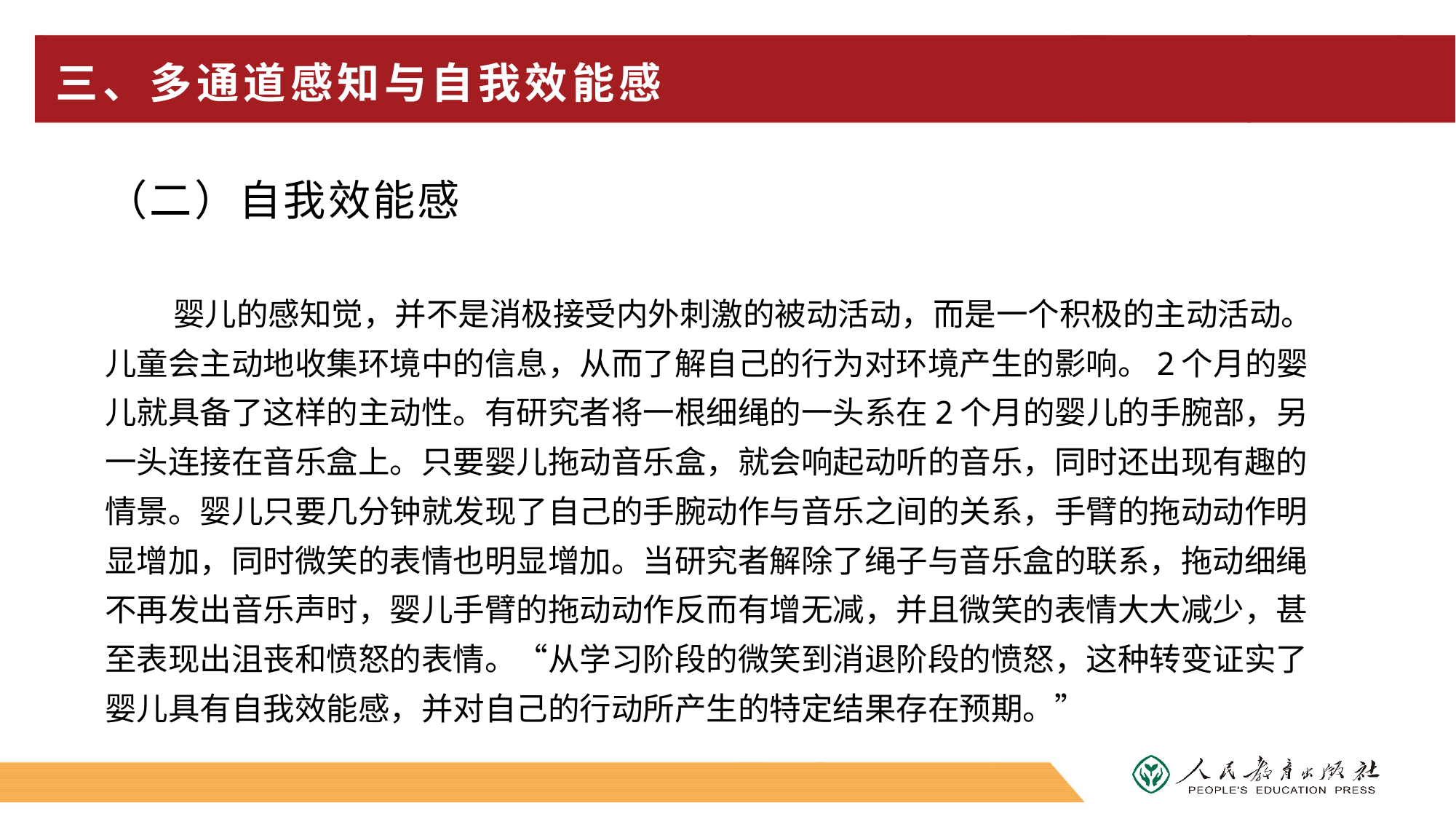

# 三、多通道感知与自我效能感
（二）自我效能感
婴儿的感知觉，并不是消极接受内外刺激的被动活动，而是一个积极的主动活动。儿童会主动地收集环境中的信息，从而了解自己的行为对环境产生的影响。2个月的婴儿就具备了这样的主动性。有研究者将一根细绳的一头系在2个月的婴儿的手腕部，另一头连接在音乐盒上。只要婴儿拖动音乐盒，就会响起动听的音乐，同时还出现有趣的情景。婴儿只要几分钟就发现了自己的手腕动作与音乐之间的关系，手臂的拖动动作明显增加，同时微笑的表情也明显增加。当研究者解除了绳子与音乐盒的联系，拖动细绳不再发出音乐声时，婴儿手臂的拖动动作反而有增无减，并且微笑的表情大大减少，甚至表现出沮丧和愤怒的表情。“从学习阶段的微笑到消退阶段的愤怒，这种转变证实了婴儿具有自我效能感，并对自己的行动所产生的特定结果存在预期。”